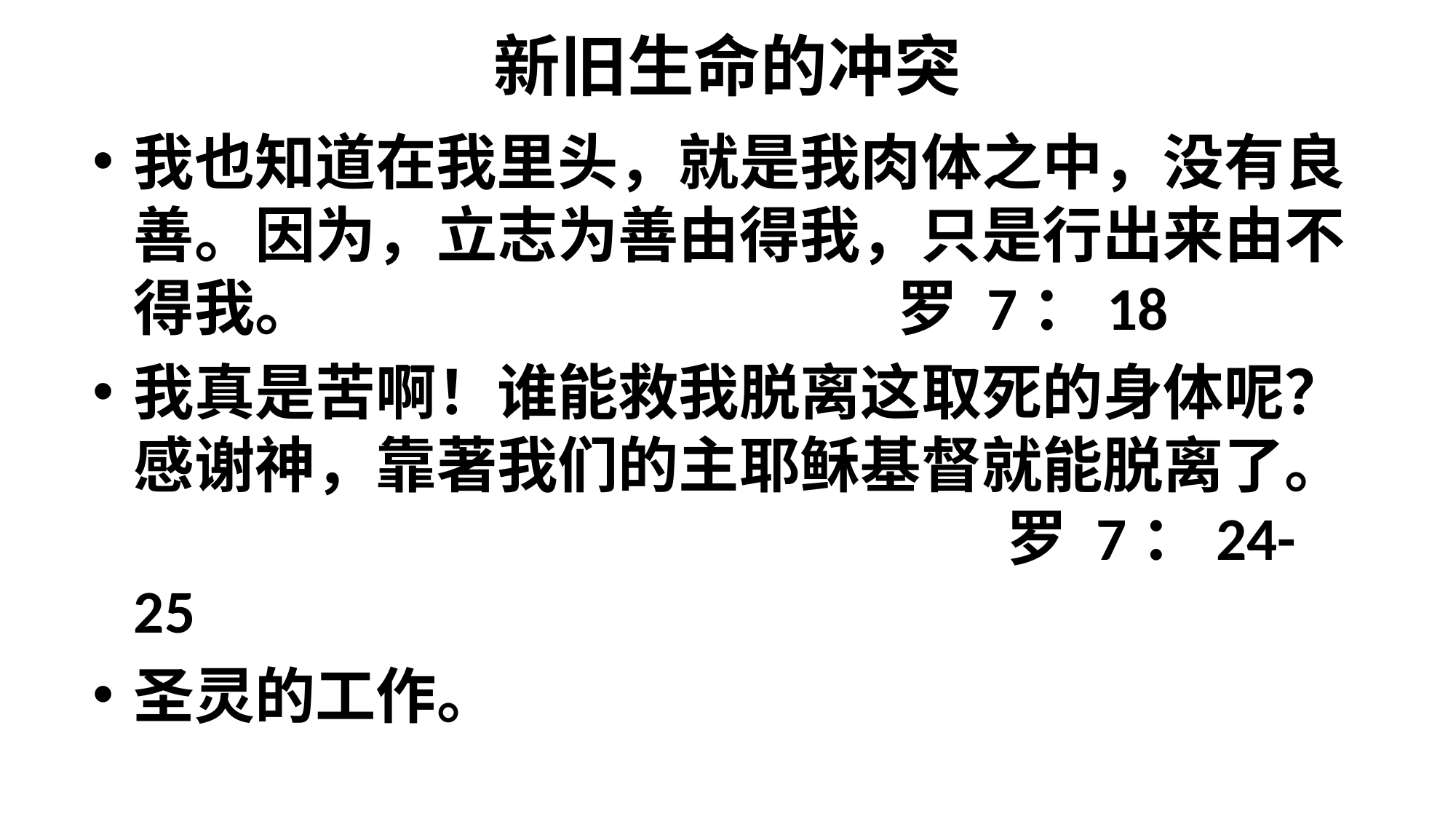

# 新旧生命的冲突
我也知道在我里头，就是我肉体之中，没有良善。因为，立志为善由得我，只是行出来由不得我。						罗 7：18
我真是苦啊！谁能救我脱离这取死的身体呢？ 感谢神，靠著我们的主耶稣基督就能脱离了。								罗 7：24-25
圣灵的工作。